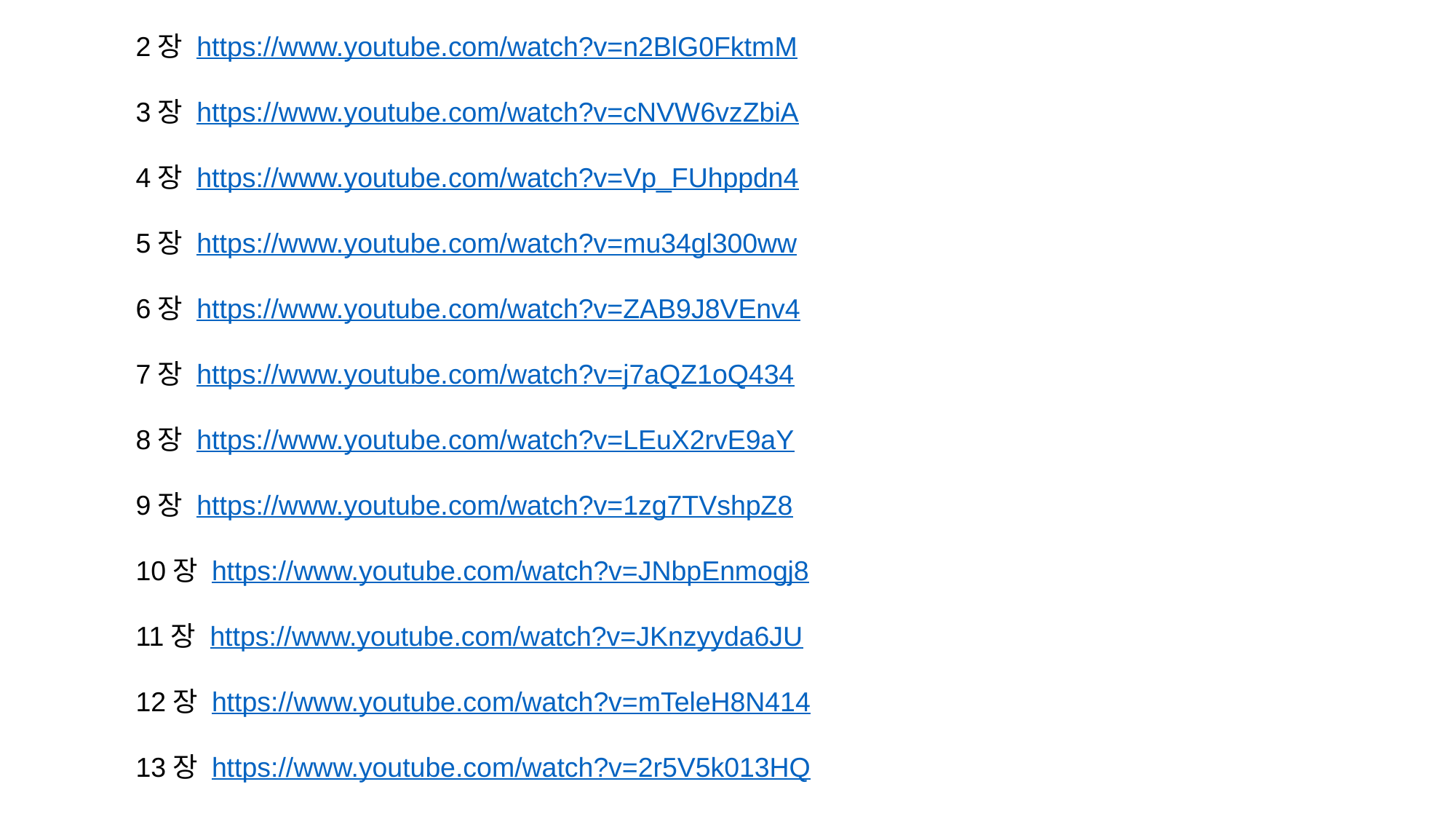

2장 https://www.youtube.com/watch?v=n2BlG0FktmM

3장 https://www.youtube.com/watch?v=cNVW6vzZbiA

4장 https://www.youtube.com/watch?v=Vp_FUhppdn4

5장 https://www.youtube.com/watch?v=mu34gl300ww

6장 https://www.youtube.com/watch?v=ZAB9J8VEnv4

7장 https://www.youtube.com/watch?v=j7aQZ1oQ434

8장 https://www.youtube.com/watch?v=LEuX2rvE9aY

9장 https://www.youtube.com/watch?v=1zg7TVshpZ8

10장 https://www.youtube.com/watch?v=JNbpEnmogj8

11장 https://www.youtube.com/watch?v=JKnzyyda6JU

12장 https://www.youtube.com/watch?v=mTeleH8N414

13장 https://www.youtube.com/watch?v=2r5V5k013HQ